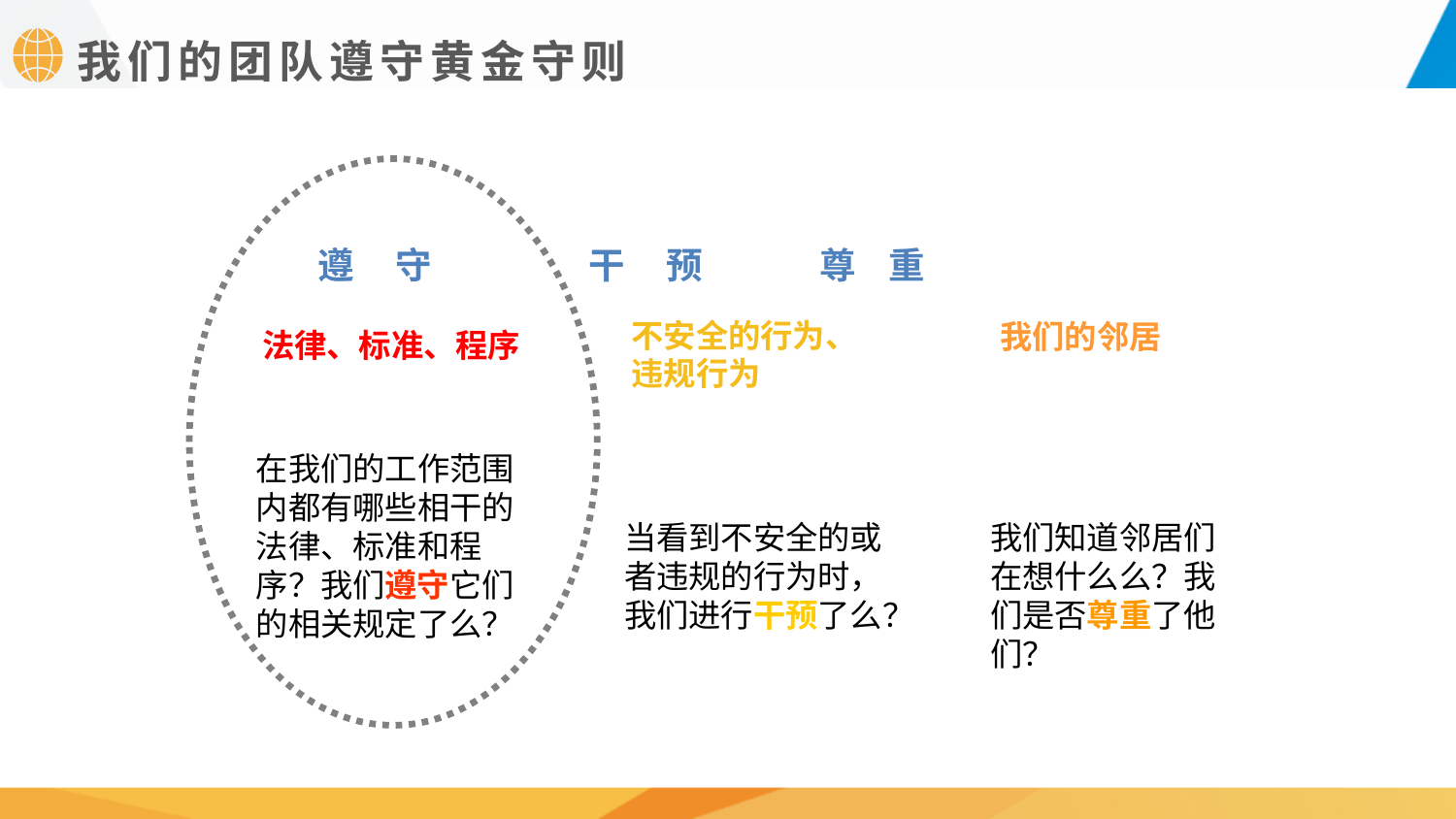

我们的团队遵守黄金守则

   遵     守                   干     预 	            尊    重
不安全的行为、
违规行为
我们的邻居
法律、标准、程序
在我们的工作范围内都有哪些相干的法律、标准和程序？我们遵守它们的相关规定了么？
当看到不安全的或者违规的行为时，我们进行干预了么？
我们知道邻居们在想什么么？我们是否尊重了他们？